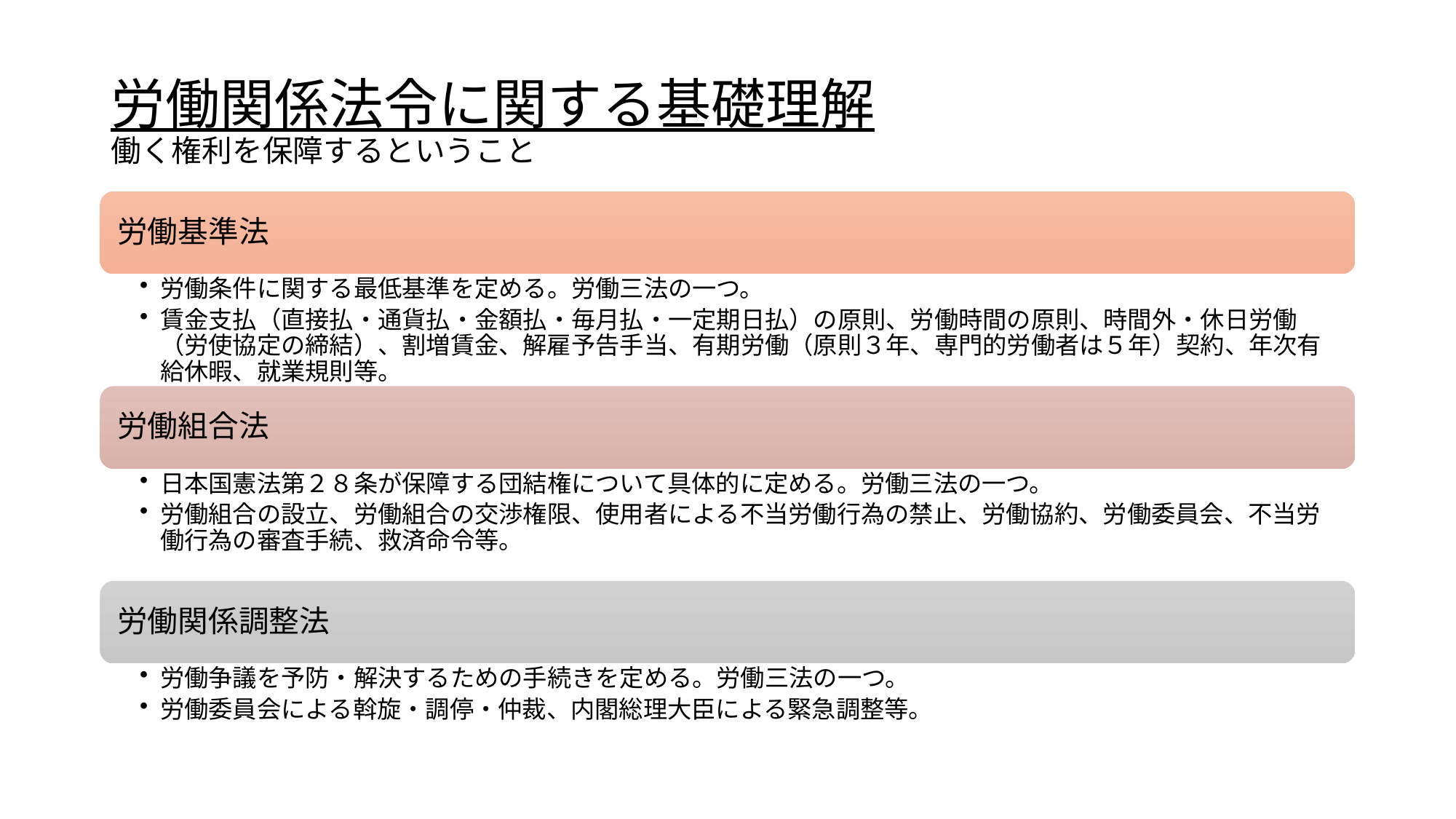

# 労働関係法令に関する基礎理解 働く権利を保障するということ
労働基準法
労働条件に関する最低基準を定める。労働三法の一つ。
賃金支払（直接払・通貨払・金額払・毎月払・一定期日払）の原則、労働時間の原則、時間外・休日労働（労使協定の締結）、割増賃金、解雇予告手当、有期労働（原則３年、専門的労働者は５年）契約、年次有給休暇、就業規則等。
労働組合法
日本国憲法第２８条が保障する団結権について具体的に定める。労働三法の一つ。
労働組合の設立、労働組合の交渉権限、使用者による不当労働行為の禁止、労働協約、労働委員会、不当労働行為の審査手続、救済命令等。
労働関係調整法
労働争議を予防・解決するための手続きを定める。労働三法の一つ。
労働委員会による斡旋・調停・仲裁、内閣総理大臣による緊急調整等。